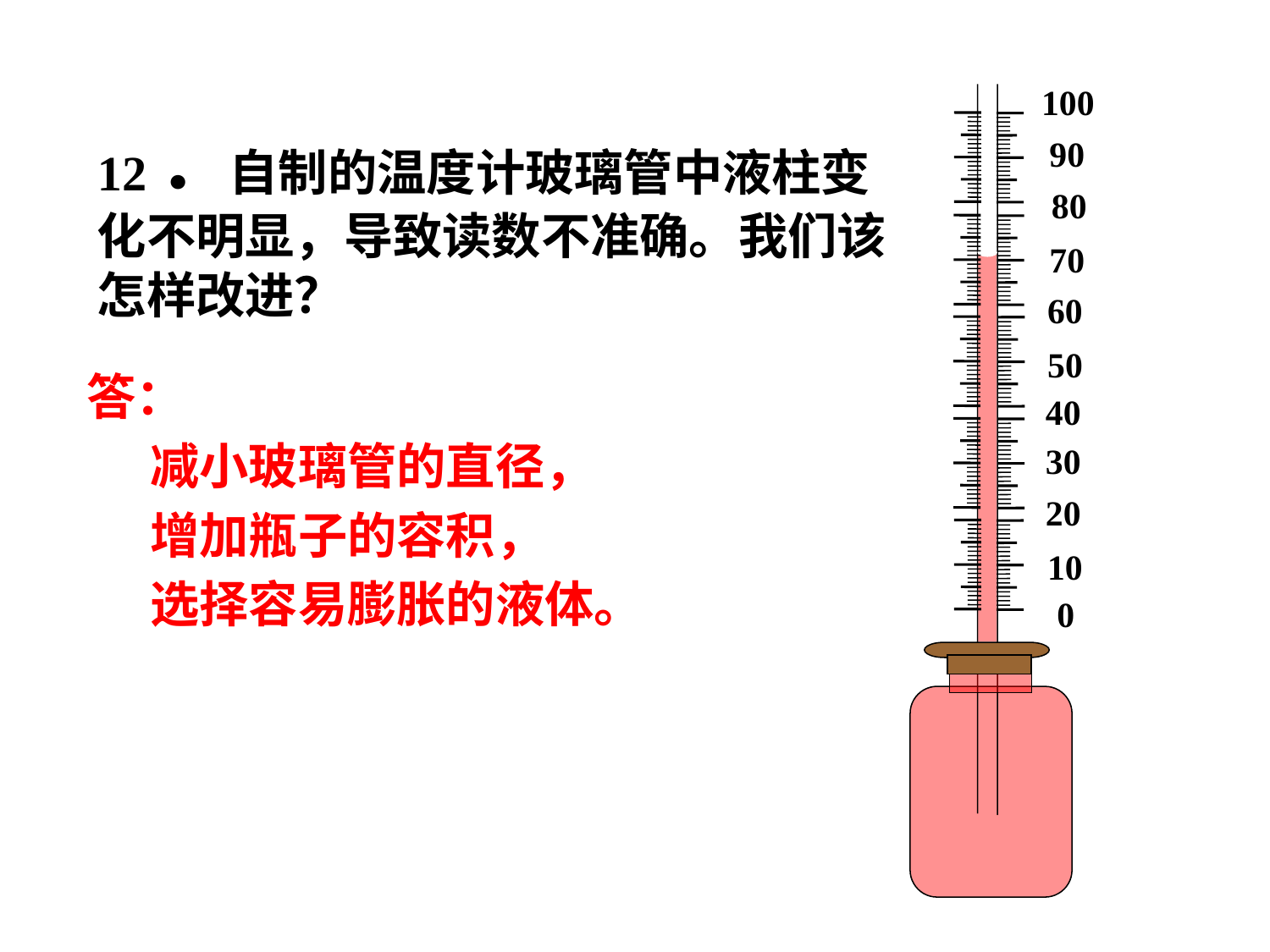

100
90
80
70
60
50
40
30
20
10
0

# 12．自制的温度计玻璃管中液柱变化不明显，导致读数不准确。我们该怎样改进？
答：
减小玻璃管的直径，
增加瓶子的容积，
选择容易膨胀的液体。